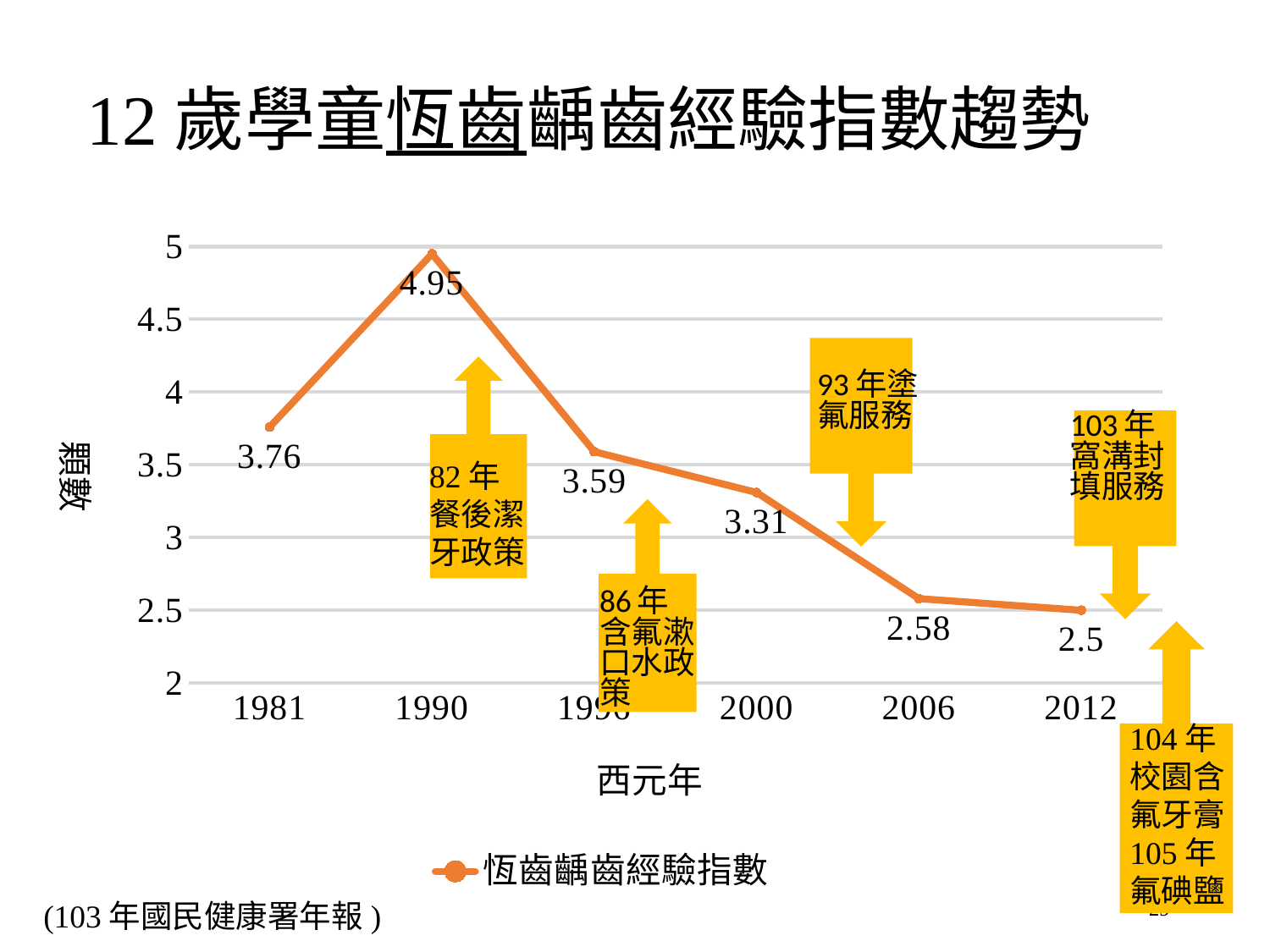

# 12歲學童恆齒齲齒經驗指數趨勢

### Chart

| Category | 恆齒齲齒經驗指數 |
|---|---|
| 1981 | 3.76 |
| 1990 | 4.95 |
| 1996 | 3.59 |
| 2000 | 3.31 |
| 2006 | 2.58 |
| 2012 | 2.5 |
82年餐後潔牙政策

104年
校園含氟牙膏
105年氟碘鹽
29
(103年國民健康署年報)